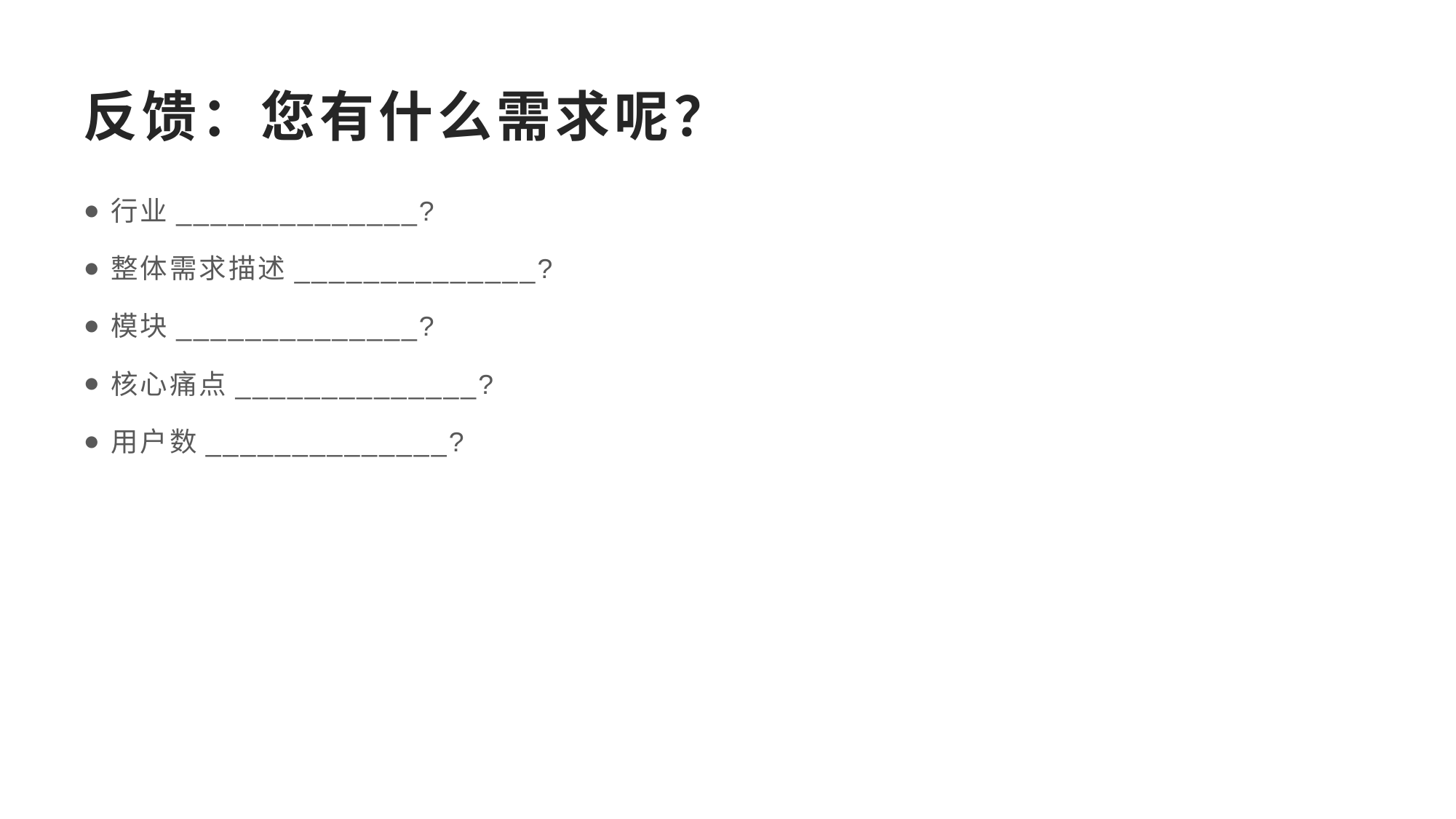

# 反馈：您有什么需求呢？
行业______________?
整体需求描述______________?
模块______________?
核心痛点______________?
用户数______________?